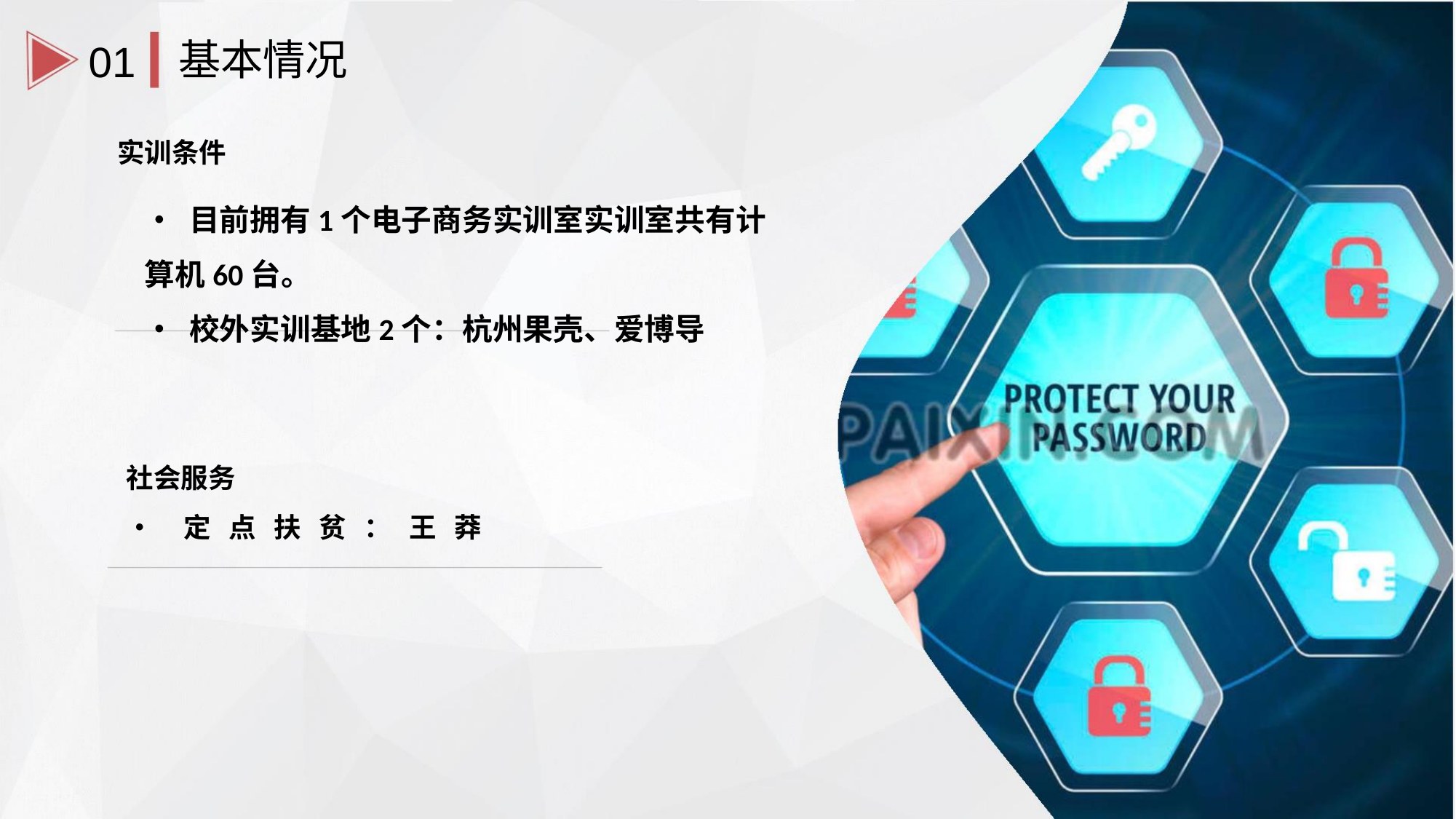

01
基本情况
实训条件
• 目前拥有1个电子商务实训室实训室共有计算机60台。
• 校外实训基地2个：杭州果壳、爱博导

社会服务
• 定点扶贫：王莽